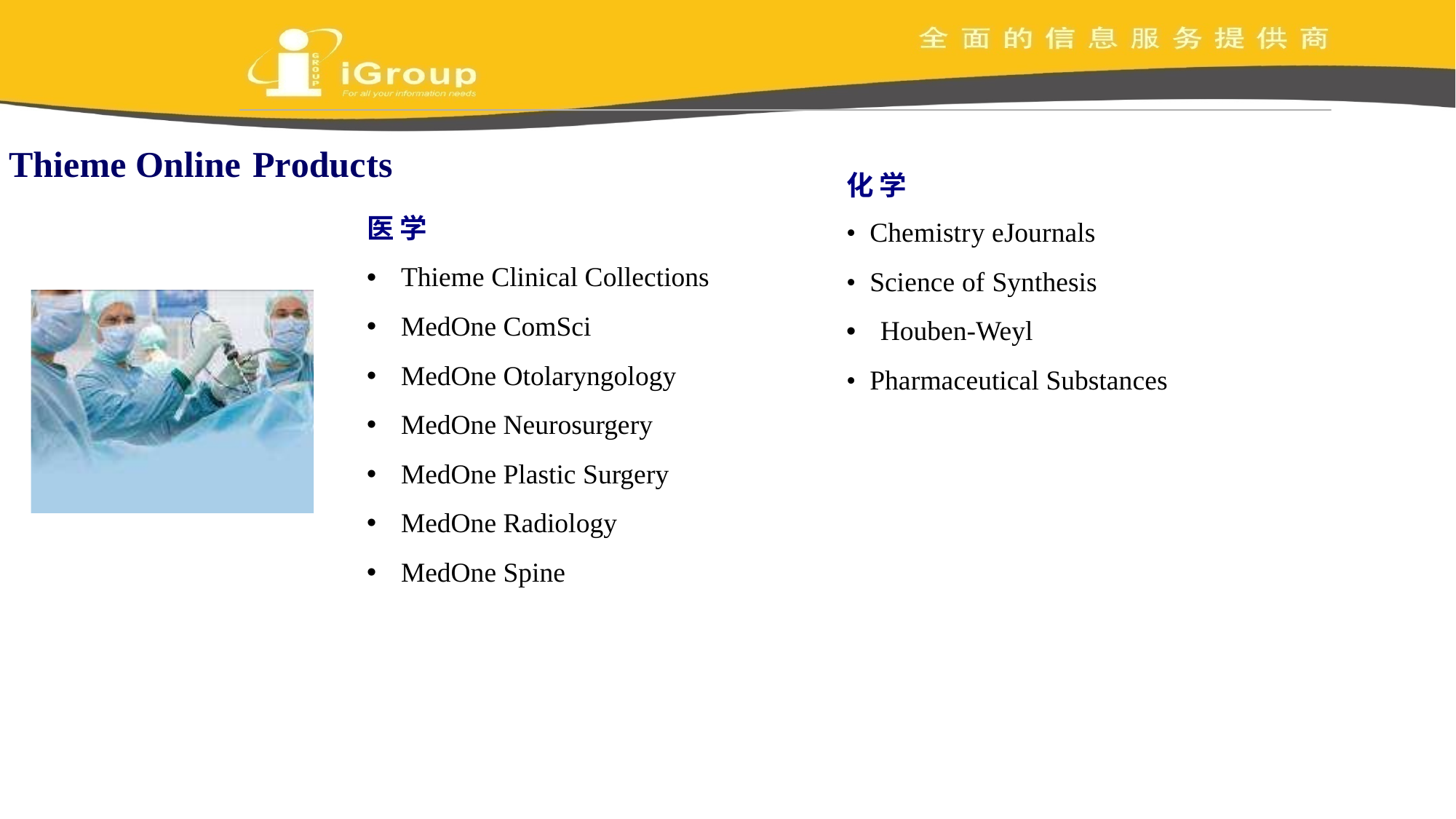

Thieme Online Products
化学
•  Chemistry eJournals
•  Science of Synthesis
Houben-Weyl
•  Pharmaceutical Substances
医学
Thieme Clinical Collections
MedOne ComSci
MedOne Otolaryngology
MedOne Neurosurgery
MedOne Plastic Surgery
MedOne Radiology
MedOne Spine